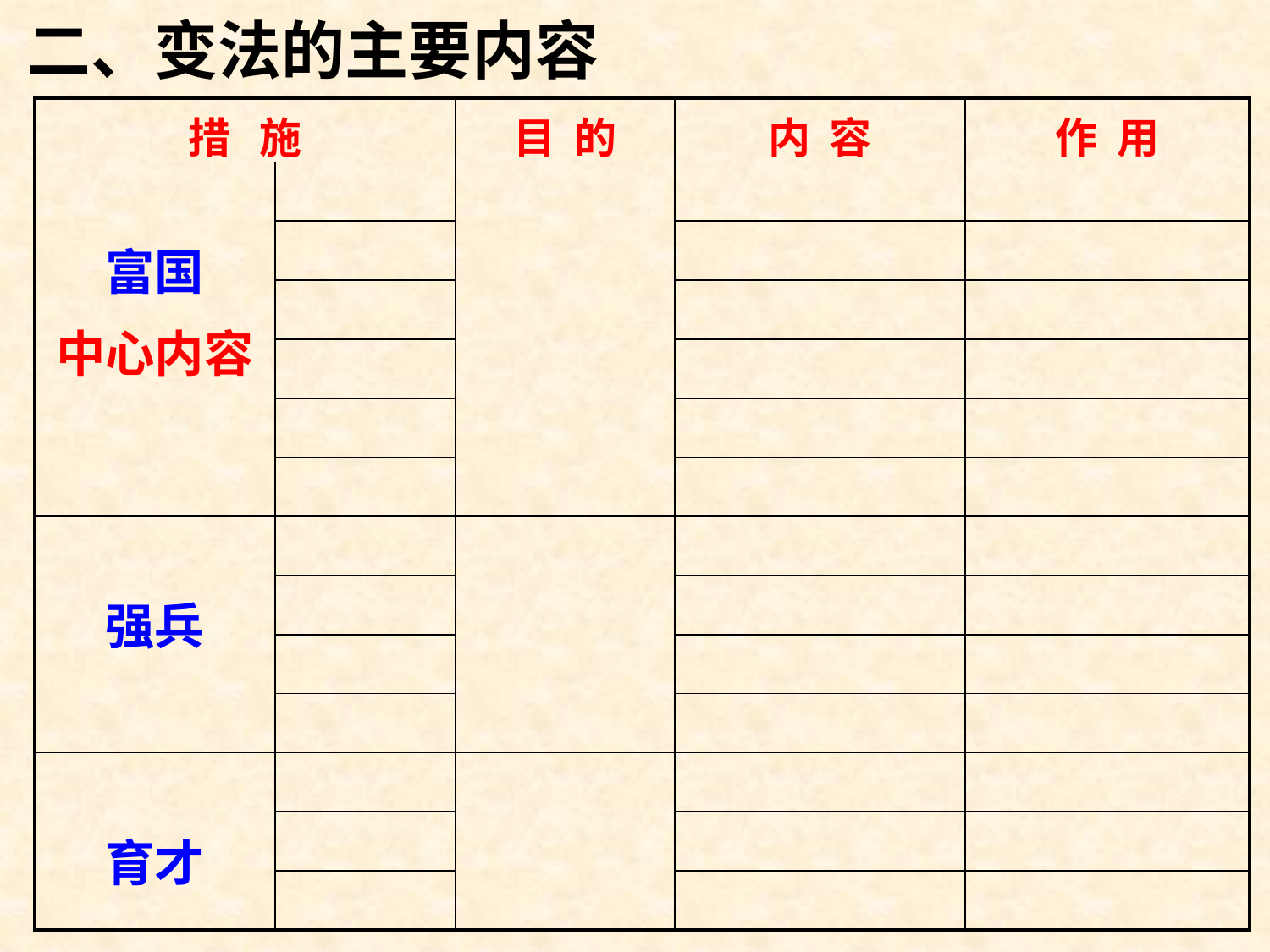

二、变法的主要内容
| 措 施 |  | 目 的 | 内 容 | 作 用 |
| --- | --- | --- | --- | --- |
| 富国 中心内容 |  |  |  |  |
|  |  |  |  |  |
|  |  |  |  |  |
|  |  |  |  |  |
|  |  |  |  |  |
|  |  |  |  |  |
| 强兵 |  |  |  |  |
|  |  |  |  |  |
|  |  |  |  |  |
|  |  |  |  |  |
| 育才 |  |  |  |  |
|  |  |  |  |  |
|  |  |  |  |  |